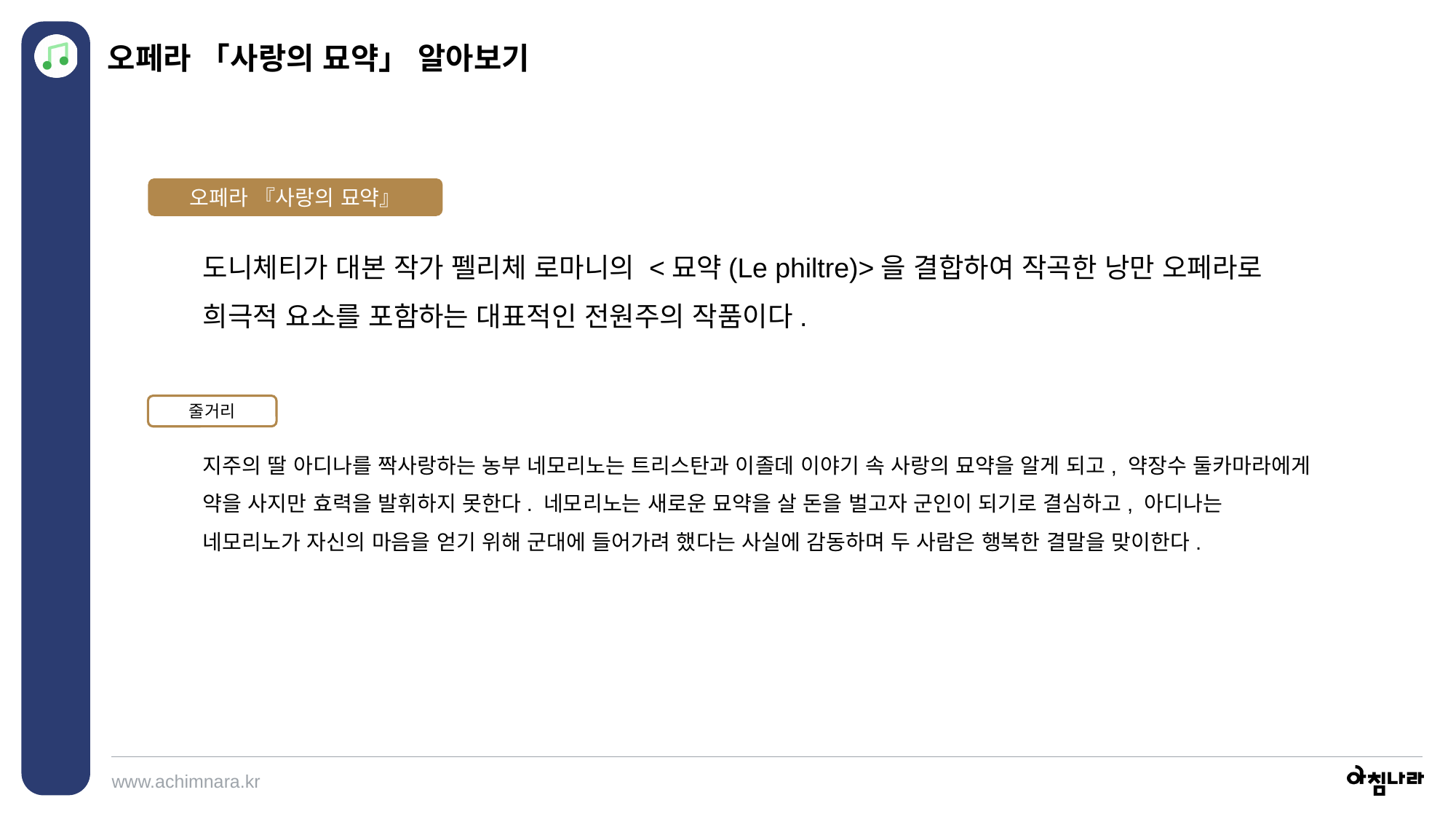

오페라 「사랑의 묘약」 알아보기
오페라 『사랑의 묘약』
도니체티가 대본 작가 펠리체 로마니의 <묘약(Le philtre)>을 결합하여 작곡한 낭만 오페라로 희극적 요소를 포함하는 대표적인 전원주의 작품이다.
줄거리
지주의 딸 아디나를 짝사랑하는 농부 네모리노는 트리스탄과 이졸데 이야기 속 사랑의 묘약을 알게 되고, 약장수 둘카마라에게 약을 사지만 효력을 발휘하지 못한다. 네모리노는 새로운 묘약을 살 돈을 벌고자 군인이 되기로 결심하고, 아디나는 네모리노가 자신의 마음을 얻기 위해 군대에 들어가려 했다는 사실에 감동하며 두 사람은 행복한 결말을 맞이한다.